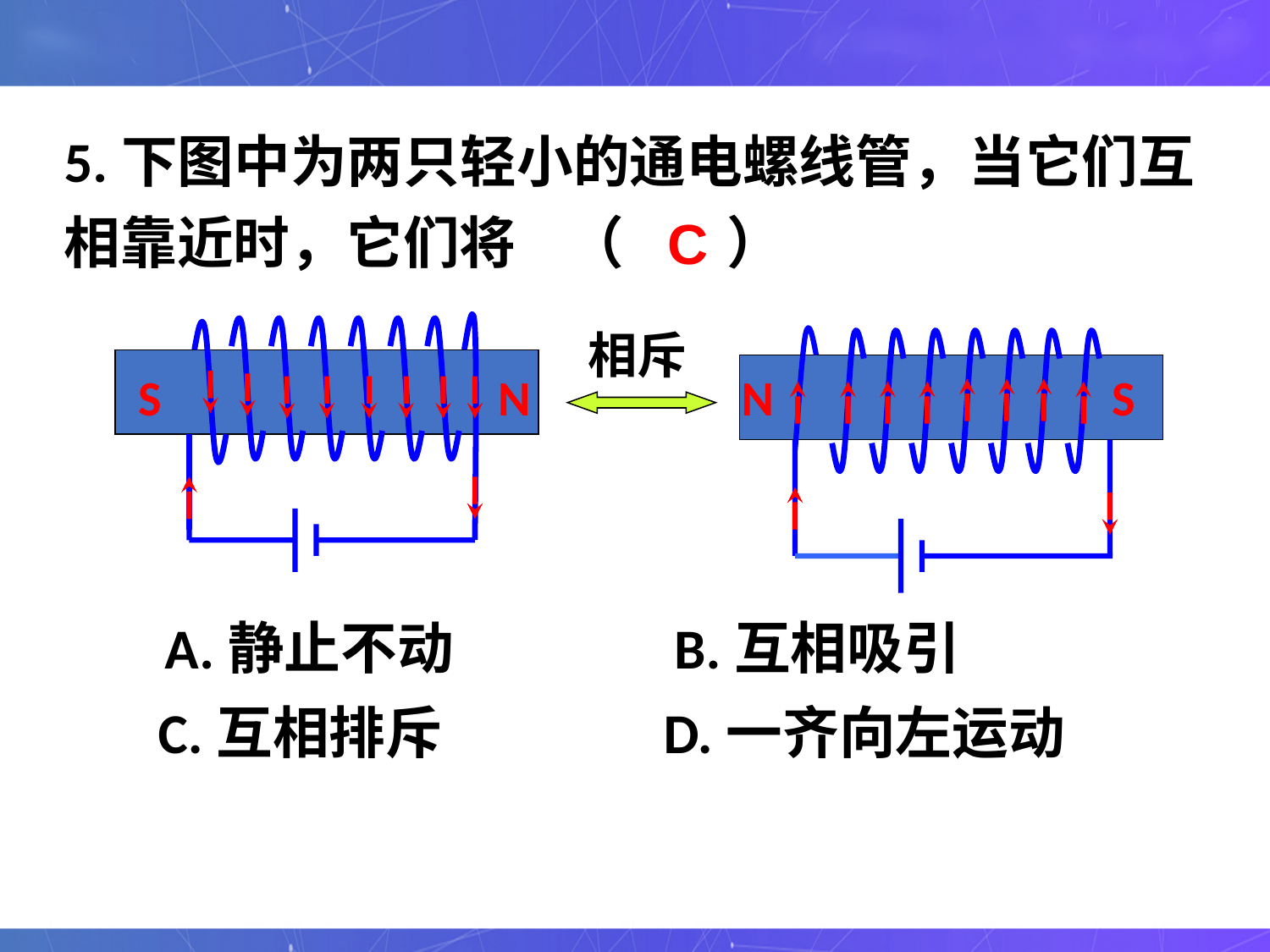

5.下图中为两只轻小的通电螺线管，当它们互相靠近时，它们将    （        ）

A.静止不动                B.互相吸引
C.互相排斥
D.一齐向左运动
C
相斥
S
N
N
S